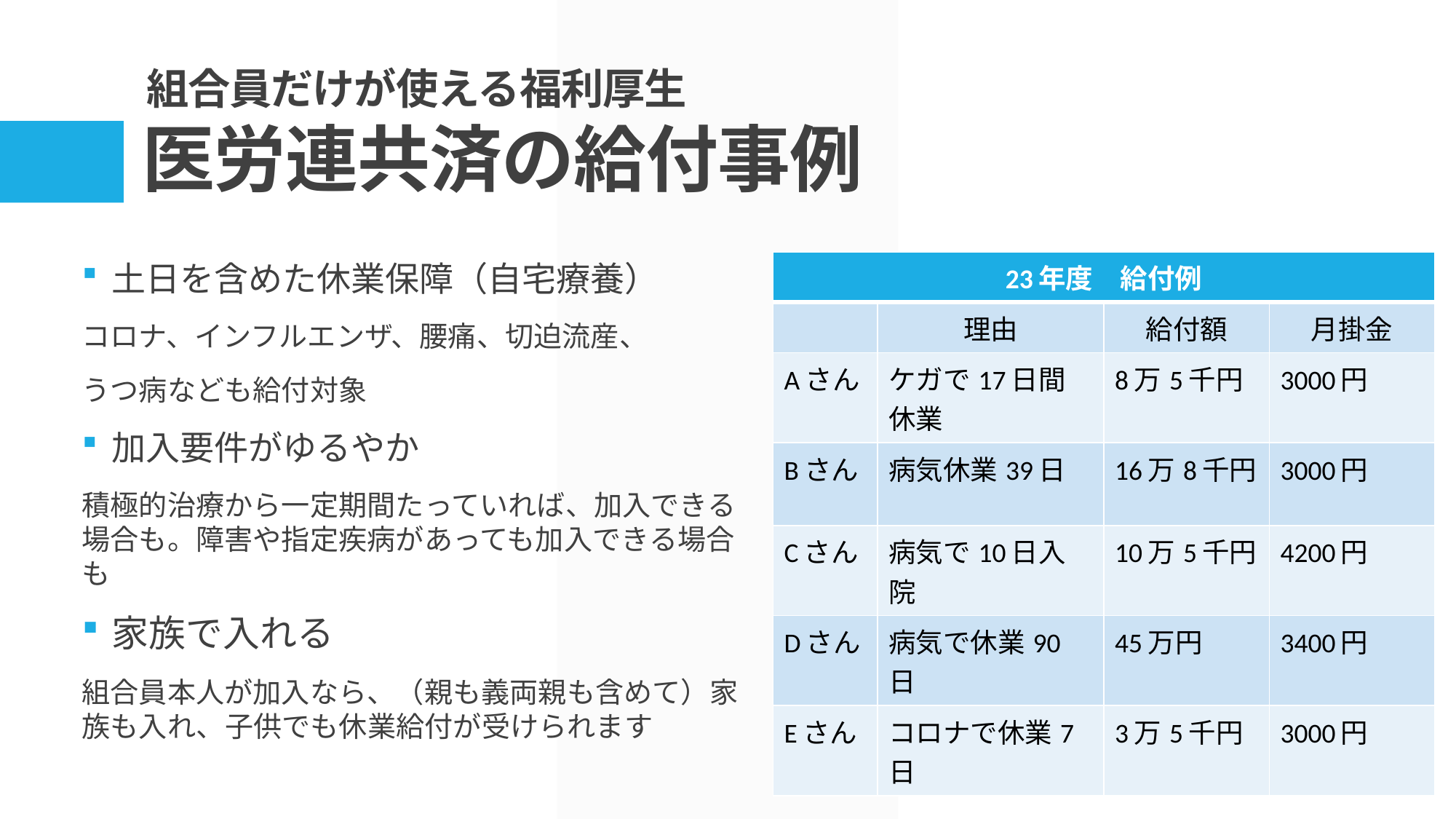

# 医労連共済の給付事例
組合員だけが使える福利厚生
土日を含めた休業保障（自宅療養）
コロナ、インフルエンザ、腰痛、切迫流産、
うつ病なども給付対象
加入要件がゆるやか
積極的治療から一定期間たっていれば、加入できる場合も。障害や指定疾病があっても加入できる場合も
家族で入れる
組合員本人が加入なら、（親も義両親も含めて）家族も入れ、子供でも休業給付が受けられます
| 23年度　給付例 |  |  |  |
| --- | --- | --- | --- |
|  | 理由 | 給付額 | 月掛金 |
| Aさん | ケガで17日間休業 | 8万5千円 | 3000円 |
| Bさん | 病気休業39日 | 16万8千円 | 3000円 |
| Cさん | 病気で10日入院 | 10万5千円 | 4200円 |
| Dさん | 病気で休業90日 | 45万円 | 3400円 |
| Eさん | コロナで休業7日 | 3万5千円 | 3000円 |